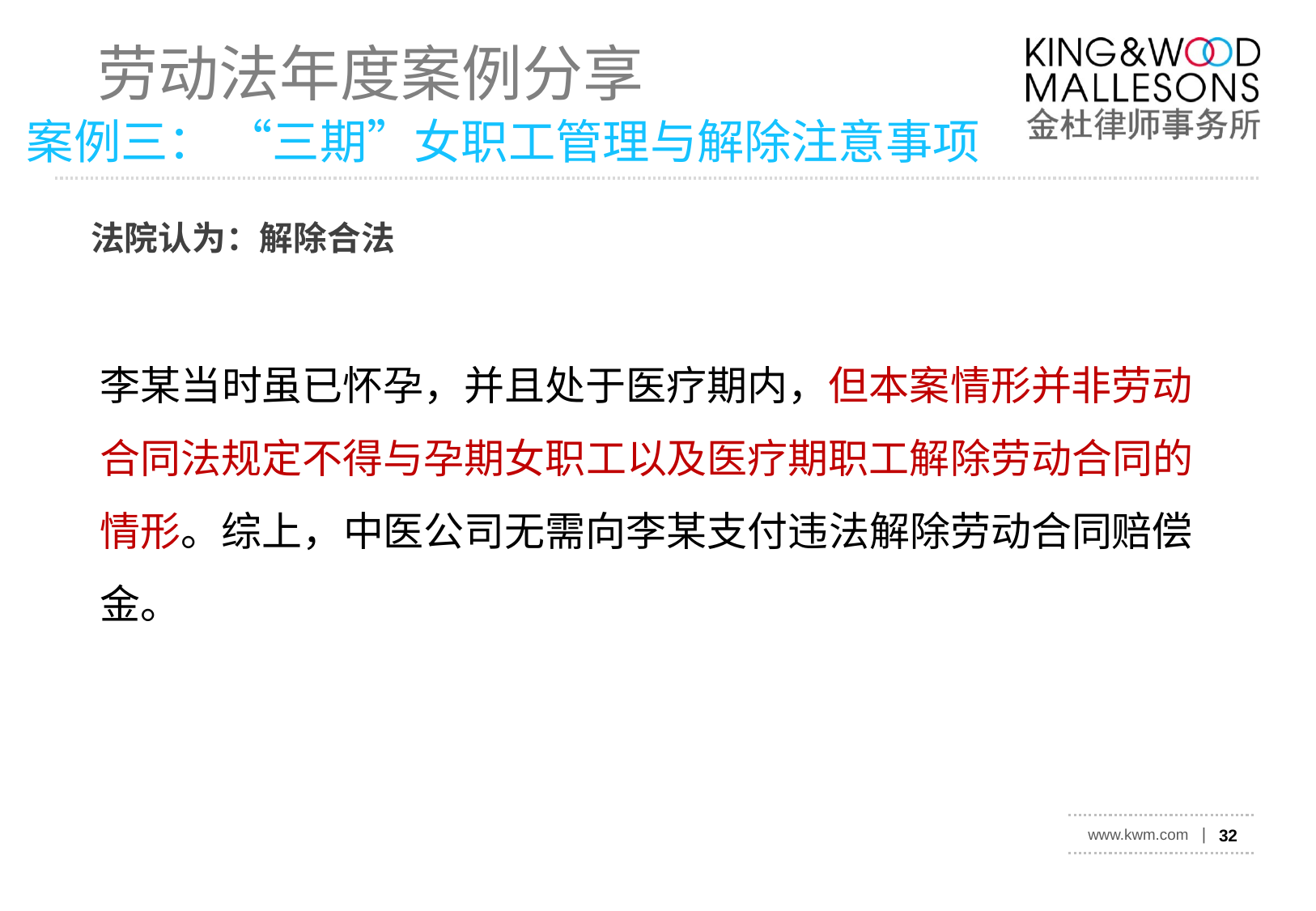

法院认为：解除合法
李某当时虽已怀孕，并且处于医疗期内，但本案情形并非劳动合同法规定不得与孕期女职工以及医疗期职工解除劳动合同的情形。综上，中医公司无需向李某支付违法解除劳动合同赔偿金。